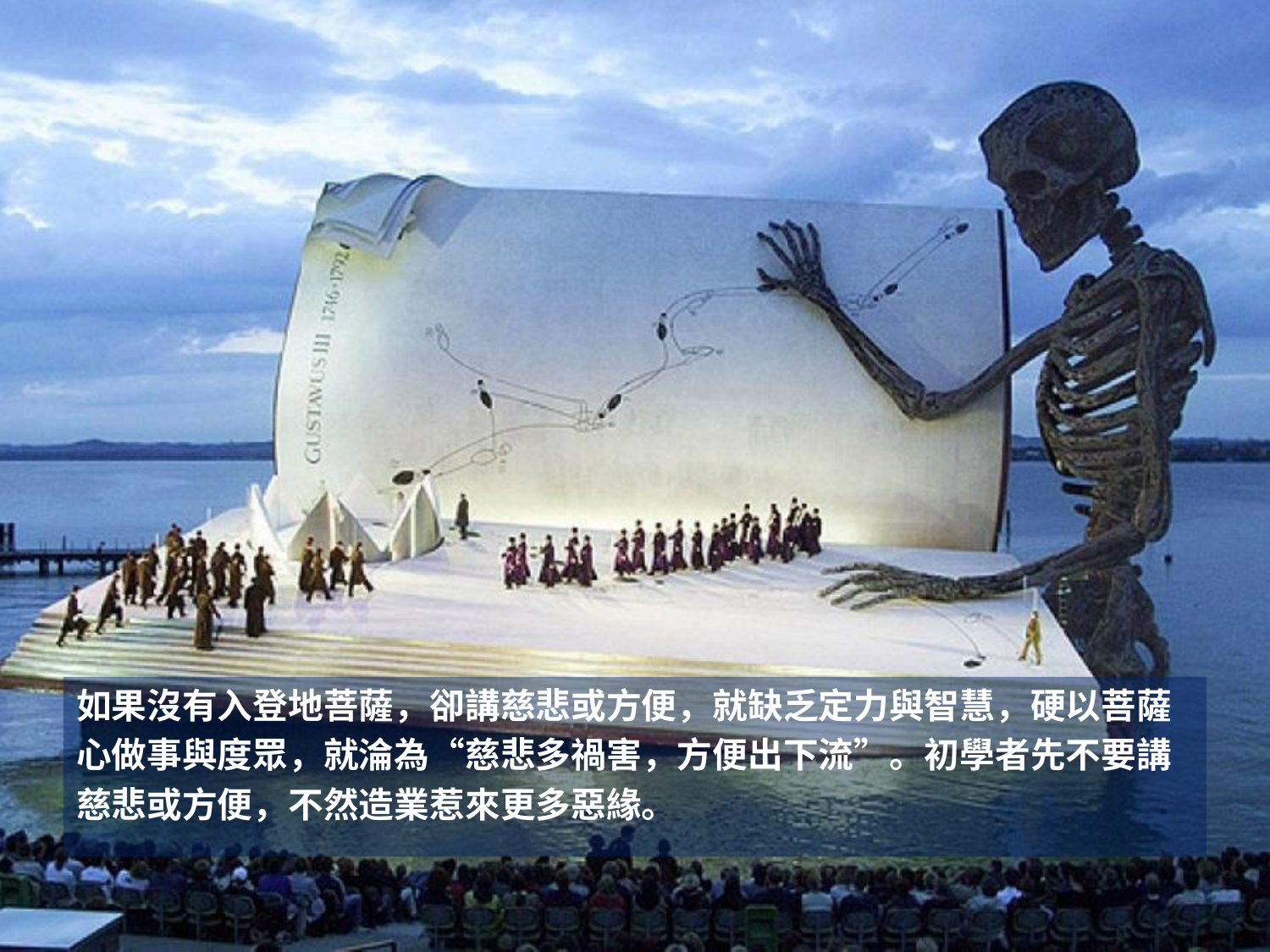

如果沒有入登地菩薩，卻講慈悲或方便，就缺乏定力與智慧，硬以菩薩
心做事與度眾，就淪為“慈悲多禍害，方便出下流”。初學者先不要講
慈悲或方便，不然造業惹來更多惡緣。